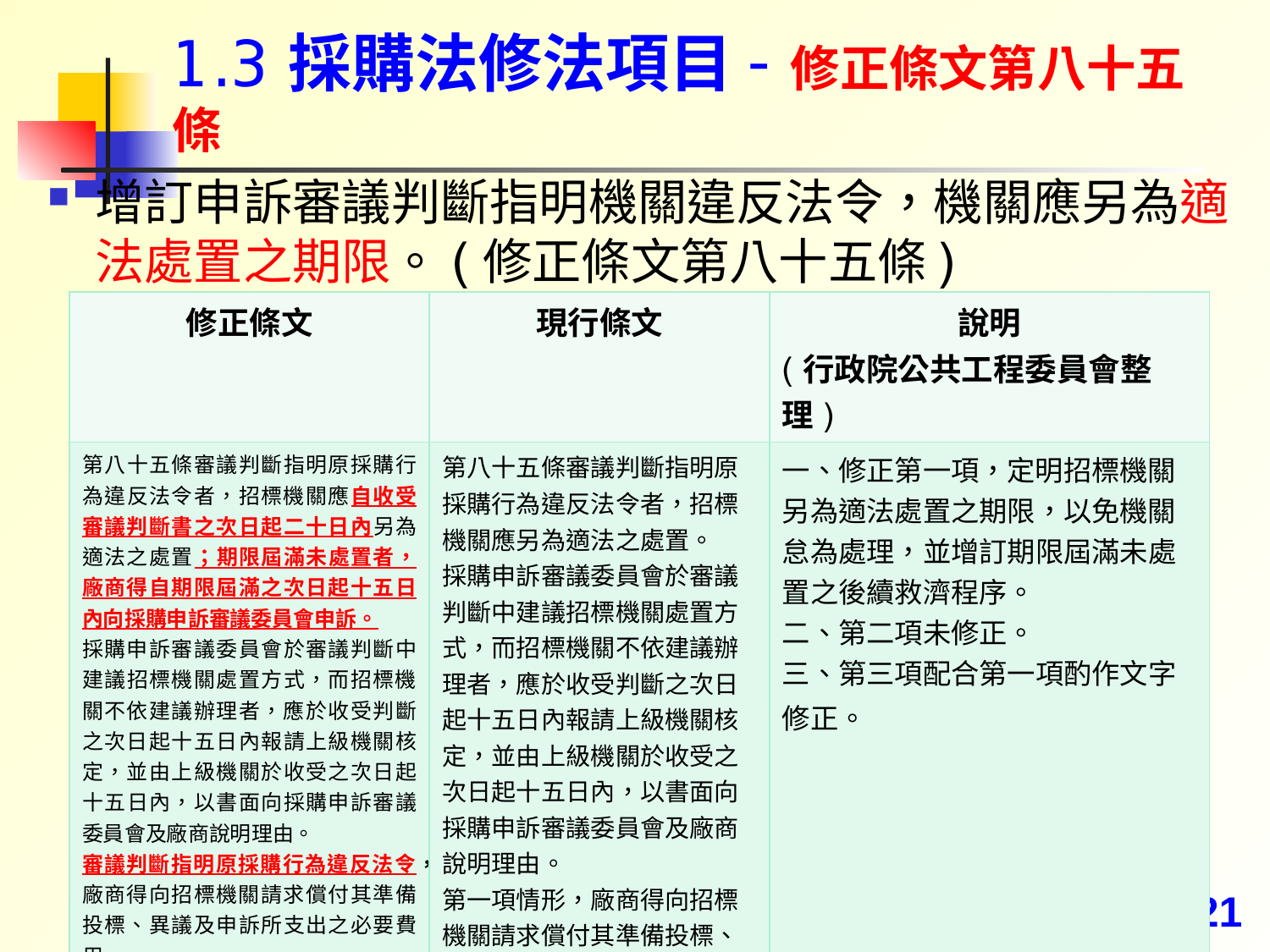

# 1.3採購法修法項目-修正條文第八十五條
增訂申訴審議判斷指明機關違反法令，機關應另為適法處置之期限。(修正條文第八十五條)
| 修正條文 | 現行條文 | 說明 (行政院公共工程委員會整理) |
| --- | --- | --- |
| 第八十五條審議判斷指明原採購行為違反法令者，招標機關應自收受審議判斷書之次日起二十日內另為適法之處置；期限屆滿未處置者，廠商得自期限屆滿之次日起十五日內向採購申訴審議委員會申訴。 採購申訴審議委員會於審議判斷中建議招標機關處置方式，而招標機關不依建議辦理者，應於收受判斷之次日起十五日內報請上級機關核定，並由上級機關於收受之次日起十五日內，以書面向採購申訴審議委員會及廠商說明理由。 審議判斷指明原採購行為違反法令，廠商得向招標機關請求償付其準備投標、異議及申訴所支出之必要費用。 | 第八十五條審議判斷指明原採購行為違反法令者，招標機關應另為適法之處置。 採購申訴審議委員會於審議判斷中建議招標機關處置方式，而招標機關不依建議辦理者，應於收受判斷之次日起十五日內報請上級機關核定，並由上級機關於收受之次日起十五日內，以書面向採購申訴審議委員會及廠商說明理由。 第一項情形，廠商得向招標機關請求償付其準備投標、異議及申訴所支出之必要費用。 | 一、修正第一項，定明招標機關另為適法處置之期限，以免機關怠為處理，並增訂期限屆滿未處置之後續救濟程序。 二、第二項未修正。 三、第三項配合第一項酌作文字修正。 |
21